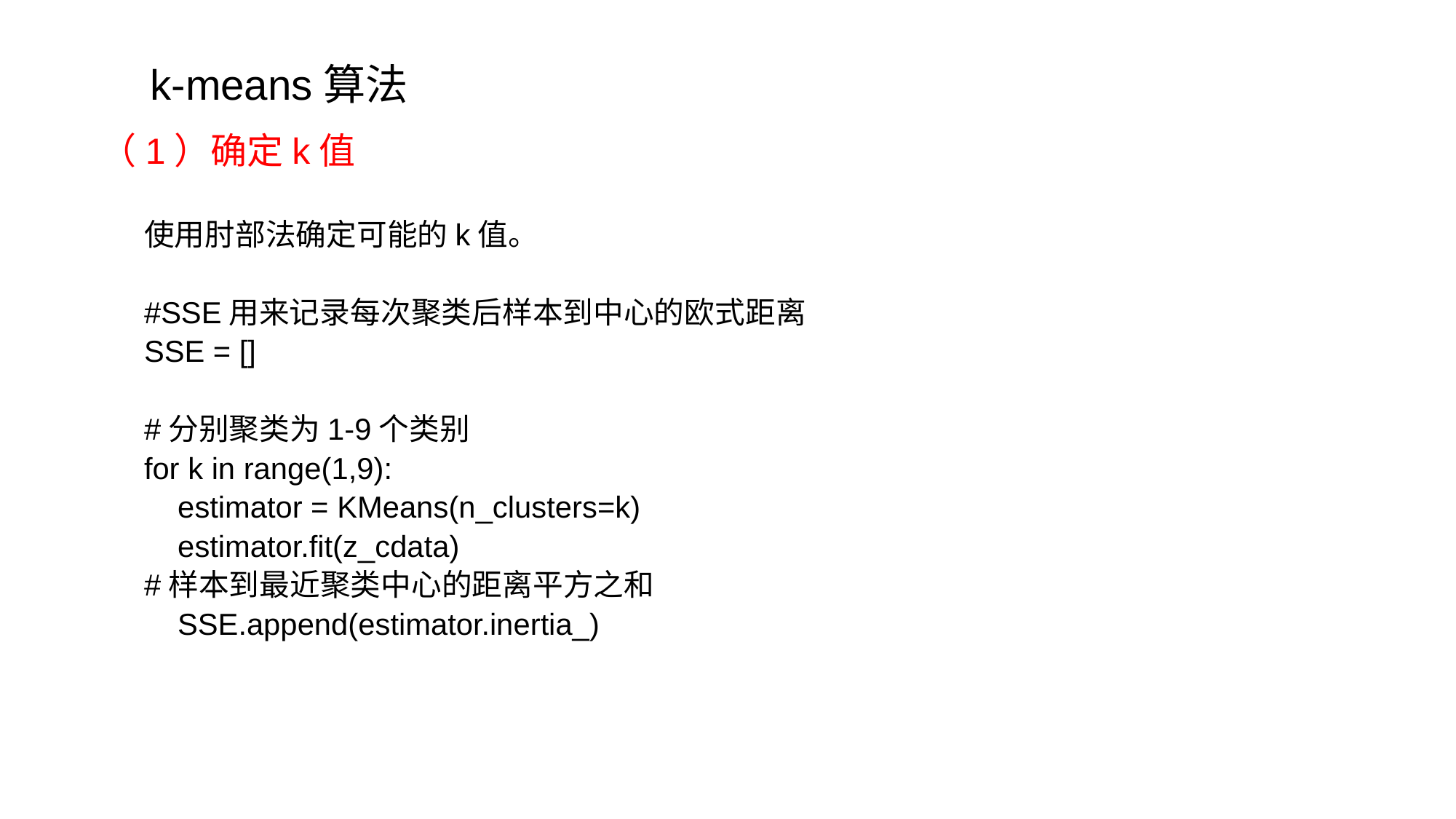

k-means算法
（1）确定k值
使用肘部法确定可能的k值。

#SSE用来记录每次聚类后样本到中心的欧式距离
SSE = []

#分别聚类为1-9个类别
for k in range(1,9):
    estimator = KMeans(n_clusters=k)
    estimator.fit(z_cdata)
#样本到最近聚类中心的距离平方之和
    SSE.append(estimator.inertia_)